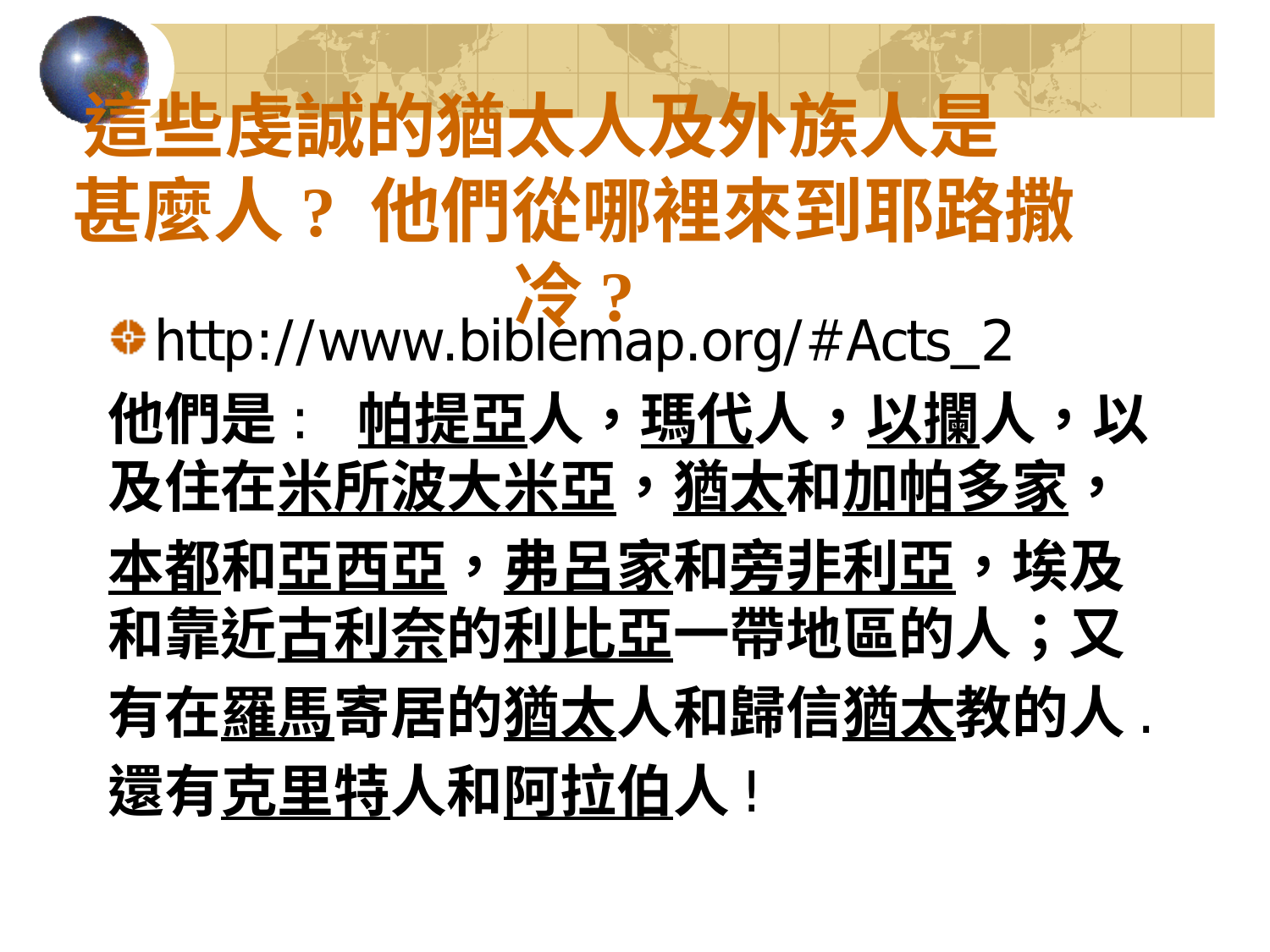

# 這些虔誠的猶太人及外族人是     甚麼人? 他們從哪裡來到耶路撒冷?
http://www.biblemap.org/#Acts_2
他們是:  帕提亞人，瑪代人，以攔人，以及住在米所波大米亞，猶太和加帕多家，
本都和亞西亞，弗呂家和旁非利亞，埃及和靠近古利奈的利比亞一帶地區的人；又
有在羅馬寄居的猶太人和歸信猶太教的人.
還有克里特人和阿拉伯人!